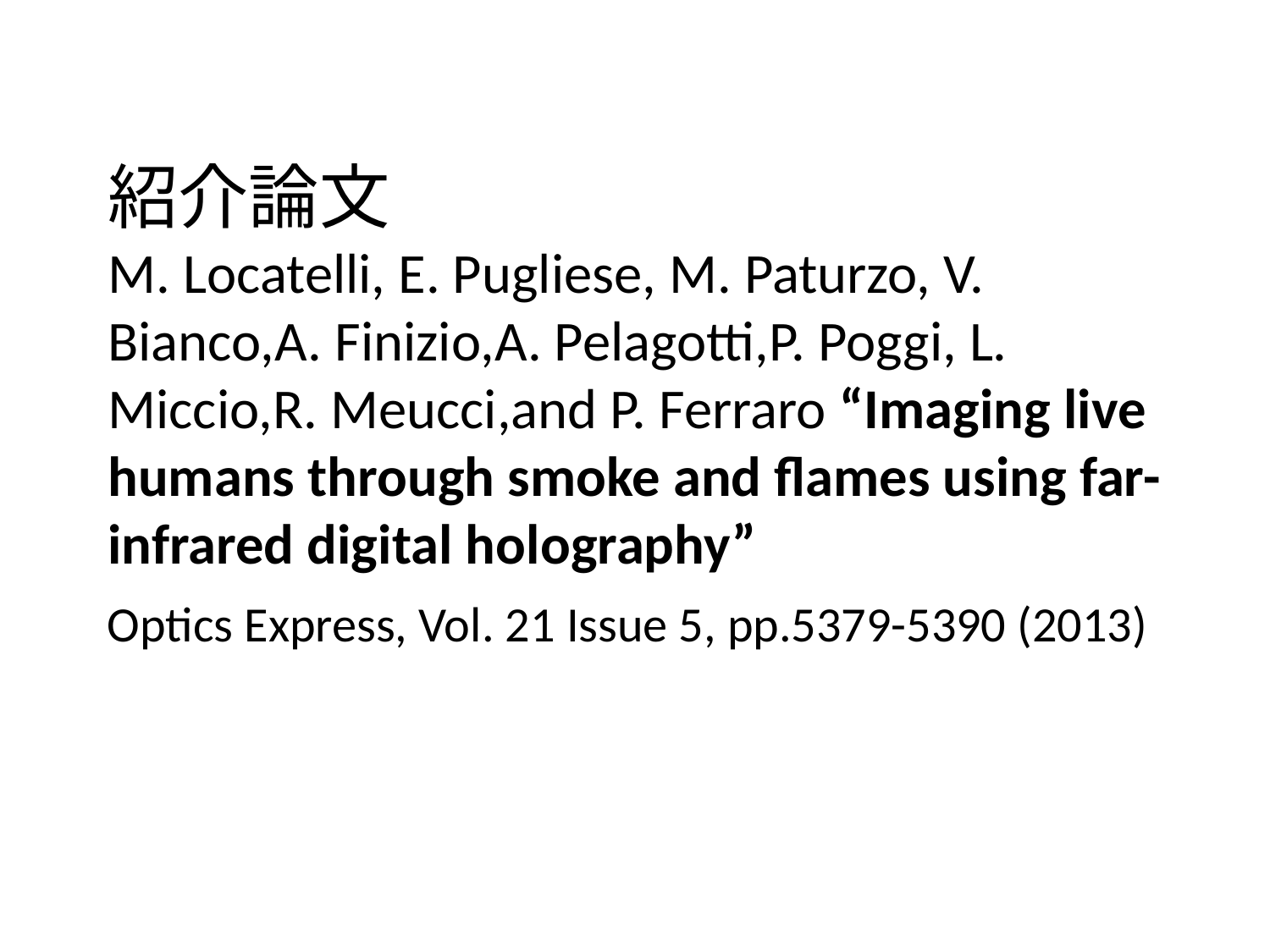

# 紹介論文 M. Locatelli, E. Pugliese, M. Paturzo, V. Bianco,A. Finizio,A. Pelagotti,P. Poggi, L. Miccio,R. Meucci,and P. Ferraro “Imaging live humans through smoke and flames using far-infrared digital holography”
Optics Express, Vol. 21 Issue 5, pp.5379-5390 (2013)